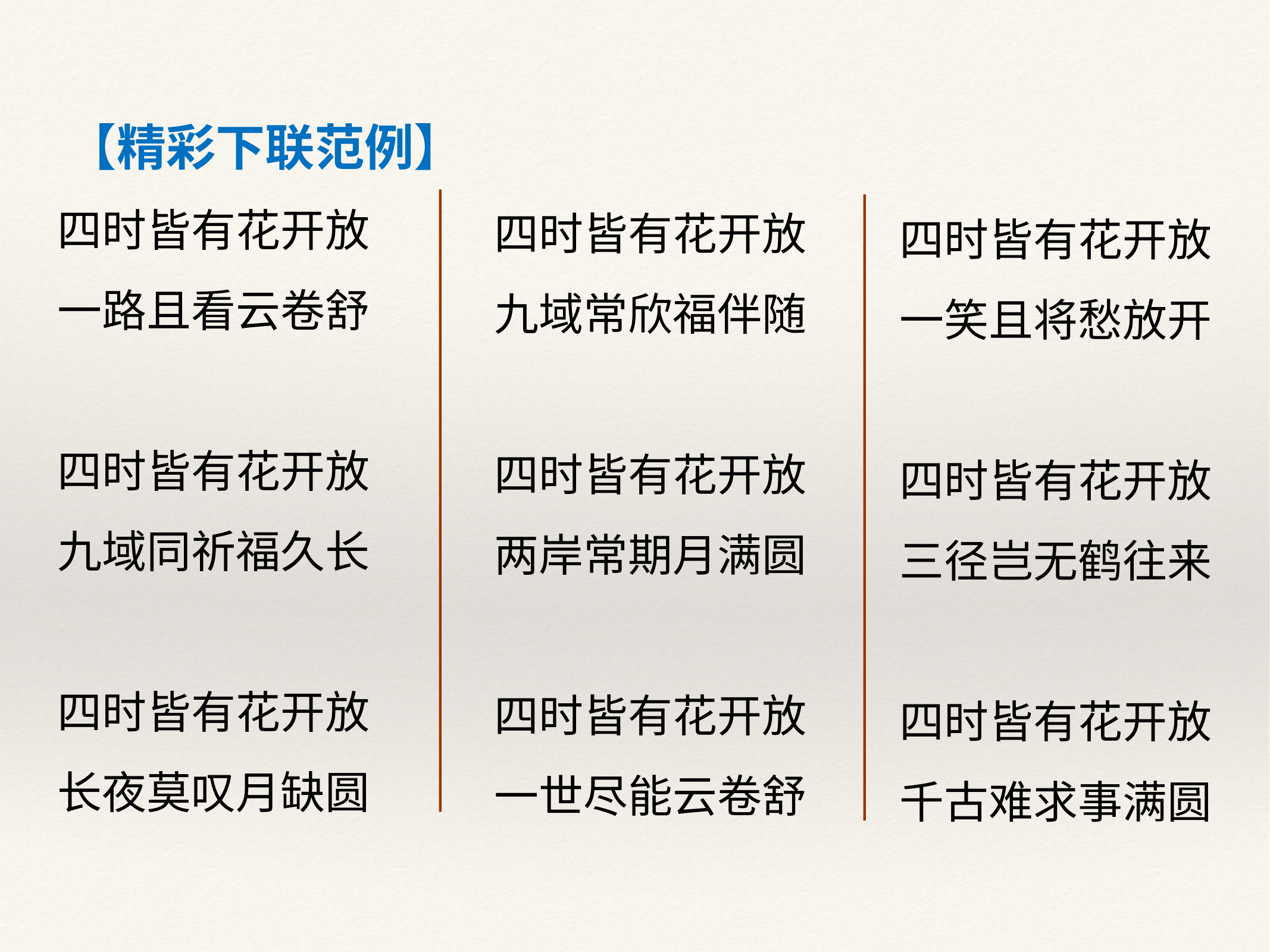

【精彩下联范例】
四时皆有花开放
一路且看云卷舒

四时皆有花开放
九域同祈福久长

四时皆有花开放
长夜莫叹月缺圆
四时皆有花开放
九域常欣福伴随

四时皆有花开放
两岸常期月满圆

四时皆有花开放
一世尽能云卷舒
四时皆有花开放
一笑且将愁放开

四时皆有花开放
三径岂无鹤往来

四时皆有花开放
千古难求事满圆